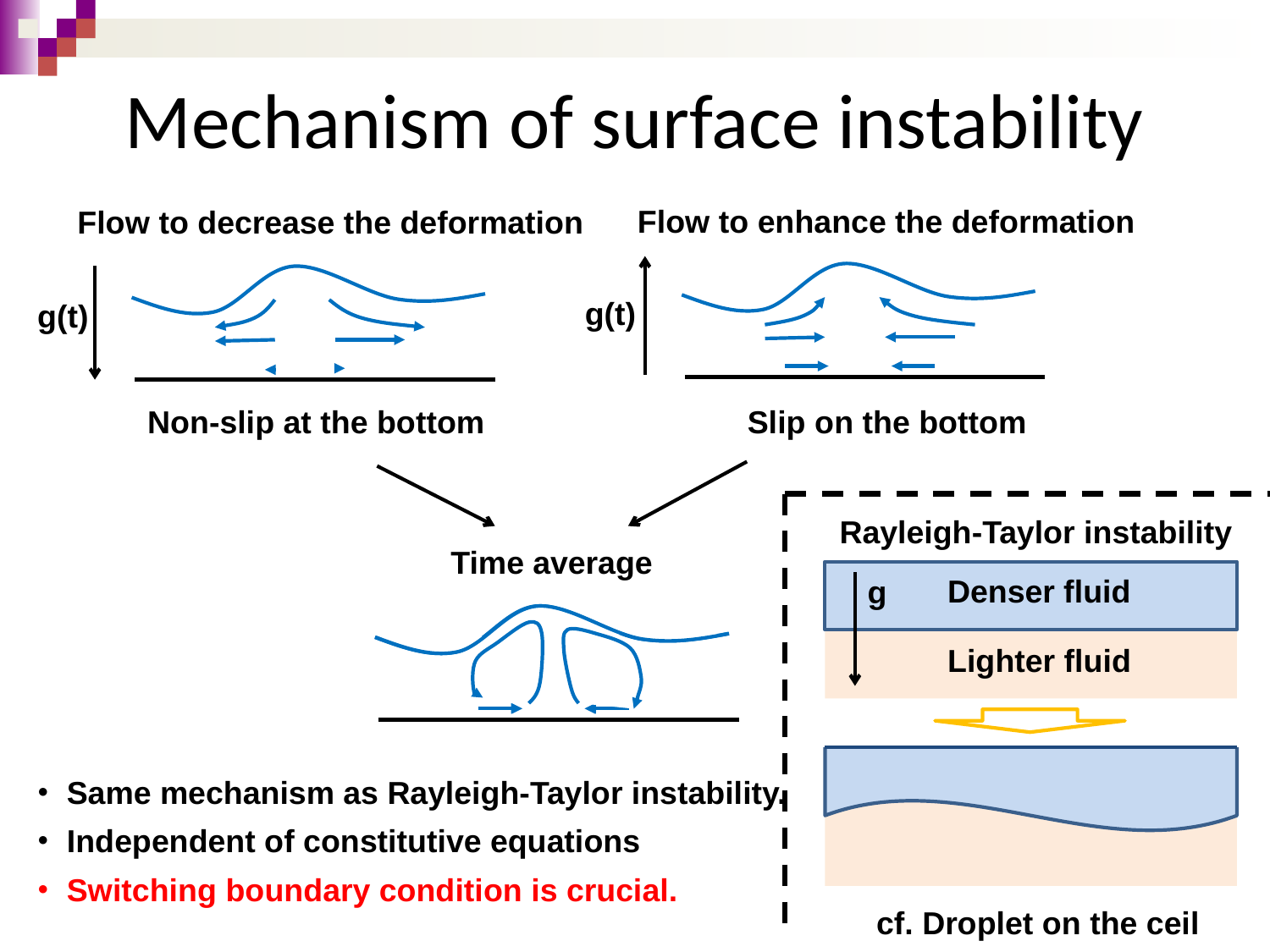

# Mechanism of surface instability
Flow to enhance the deformation
Flow to decrease the deformation

g(t)
g(t)

Non-slip at the bottom
Slip on the bottom
Rayleigh-Taylor instability
Time average

Denser fluid
g

Lighter fluid

・Same mechanism as Rayleigh-Taylor instability.
・Independent of constitutive equations
・Switching boundary condition is crucial.

cf. Droplet on the ceil